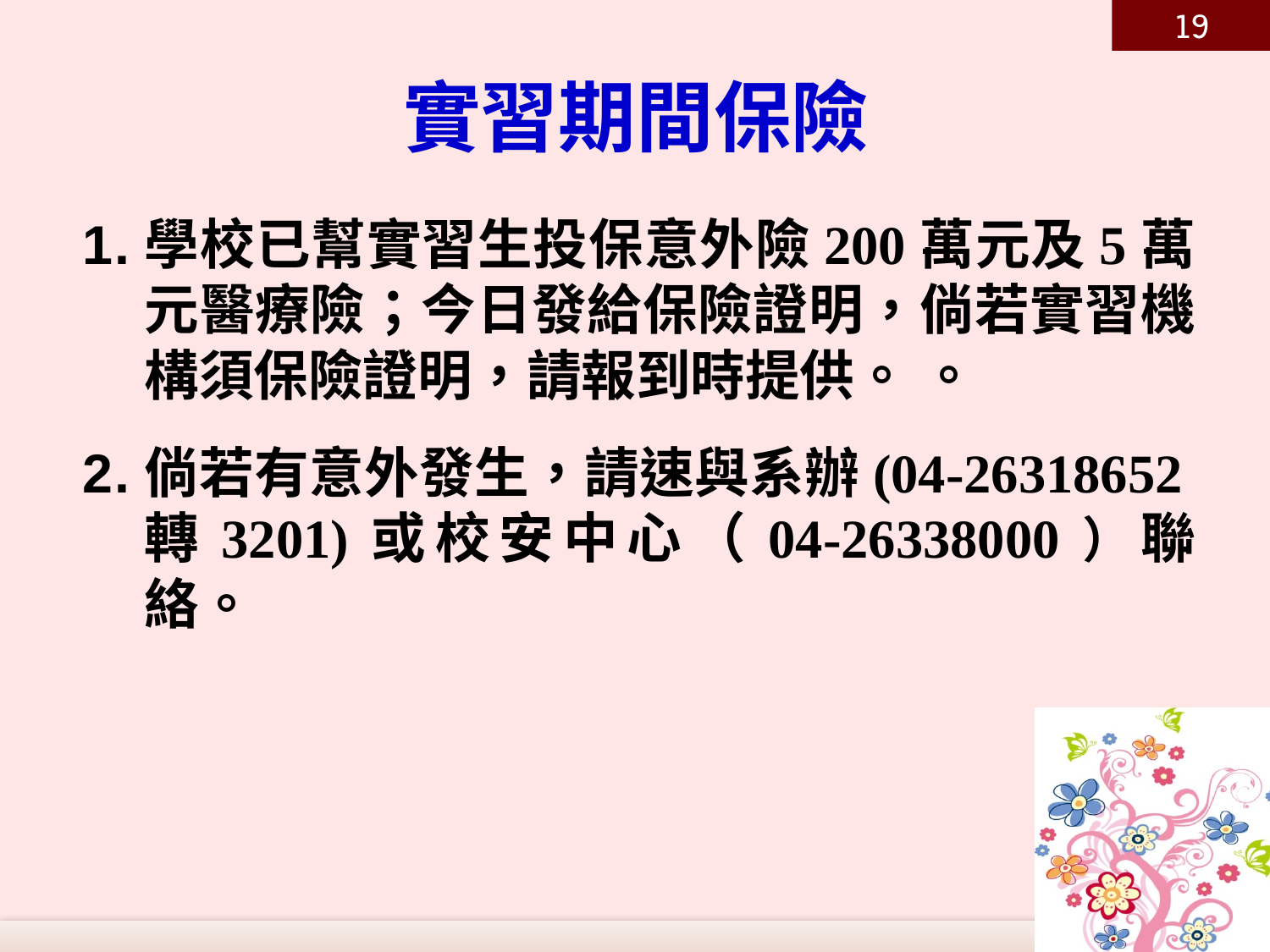

19
# 實習期間保險
學校已幫實習生投保意外險200萬元及5萬元醫療險；今日發給保險證明，倘若實習機構須保險證明，請報到時提供。 。
倘若有意外發生，請速與系辦(04-26318652轉3201)或校安中心（04-26338000）聯絡。